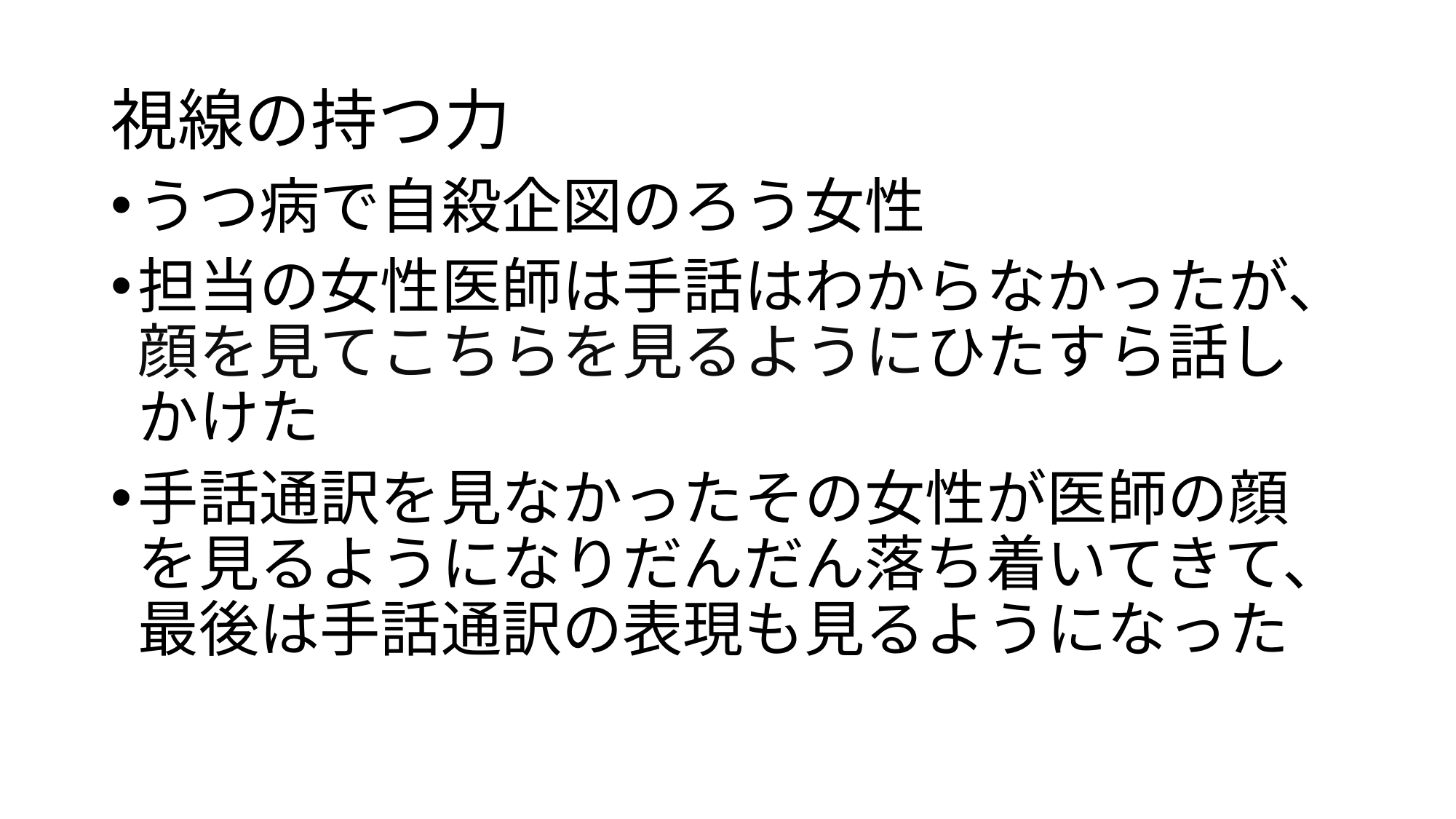

# 視線の持つ力
うつ病で自殺企図のろう女性
担当の女性医師は手話はわからなかったが、顔を見てこちらを見るようにひたすら話しかけた
手話通訳を見なかったその女性が医師の顔を見るようになりだんだん落ち着いてきて、最後は手話通訳の表現も見るようになった